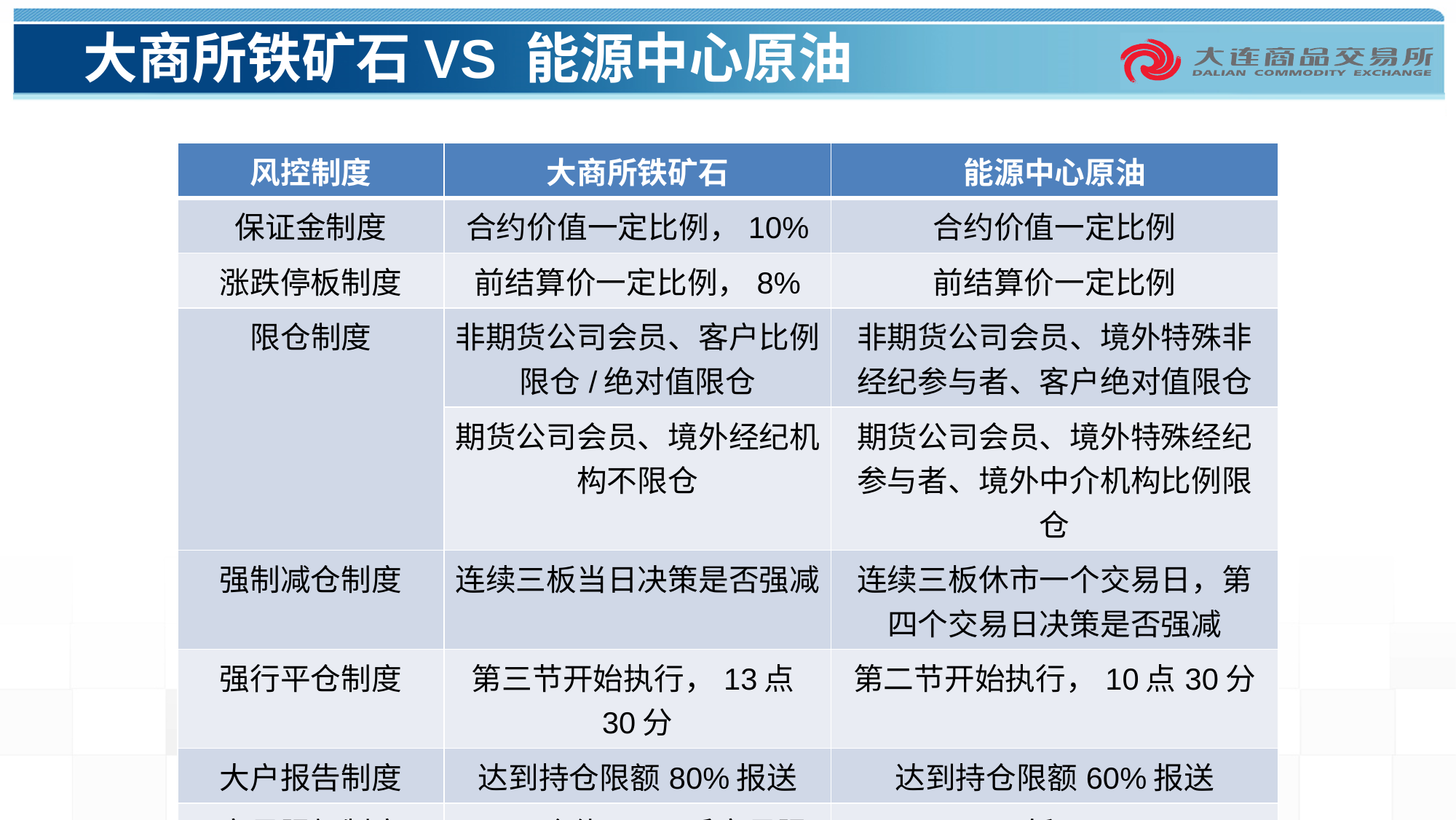

# 大商所铁矿石VS 能源中心原油
| 风控制度 | 大商所铁矿石 | 能源中心原油 |
| --- | --- | --- |
| 保证金制度 | 合约价值一定比例，10% | 合约价值一定比例 |
| 涨跌停板制度 | 前结算价一定比例，8% | 前结算价一定比例 |
| 限仓制度 | 非期货公司会员、客户比例限仓/绝对值限仓 | 非期货公司会员、境外特殊非经纪参与者、客户绝对值限仓 |
|  | 期货公司会员、境外经纪机构不限仓 | 期货公司会员、境外特殊经纪参与者、境外中介机构比例限仓 |
| 强制减仓制度 | 连续三板当日决策是否强减 | 连续三板休市一个交易日，第四个交易日决策是否强减 |
| 强行平仓制度 | 第三节开始执行，13点30分 | 第二节开始执行，10点30分 |
| 大户报告制度 | 达到持仓限额80%报送 | 达到持仓限额60%报送 |
| 交易限额制度 | 1805合约6000手交易限额 | 暂无 |